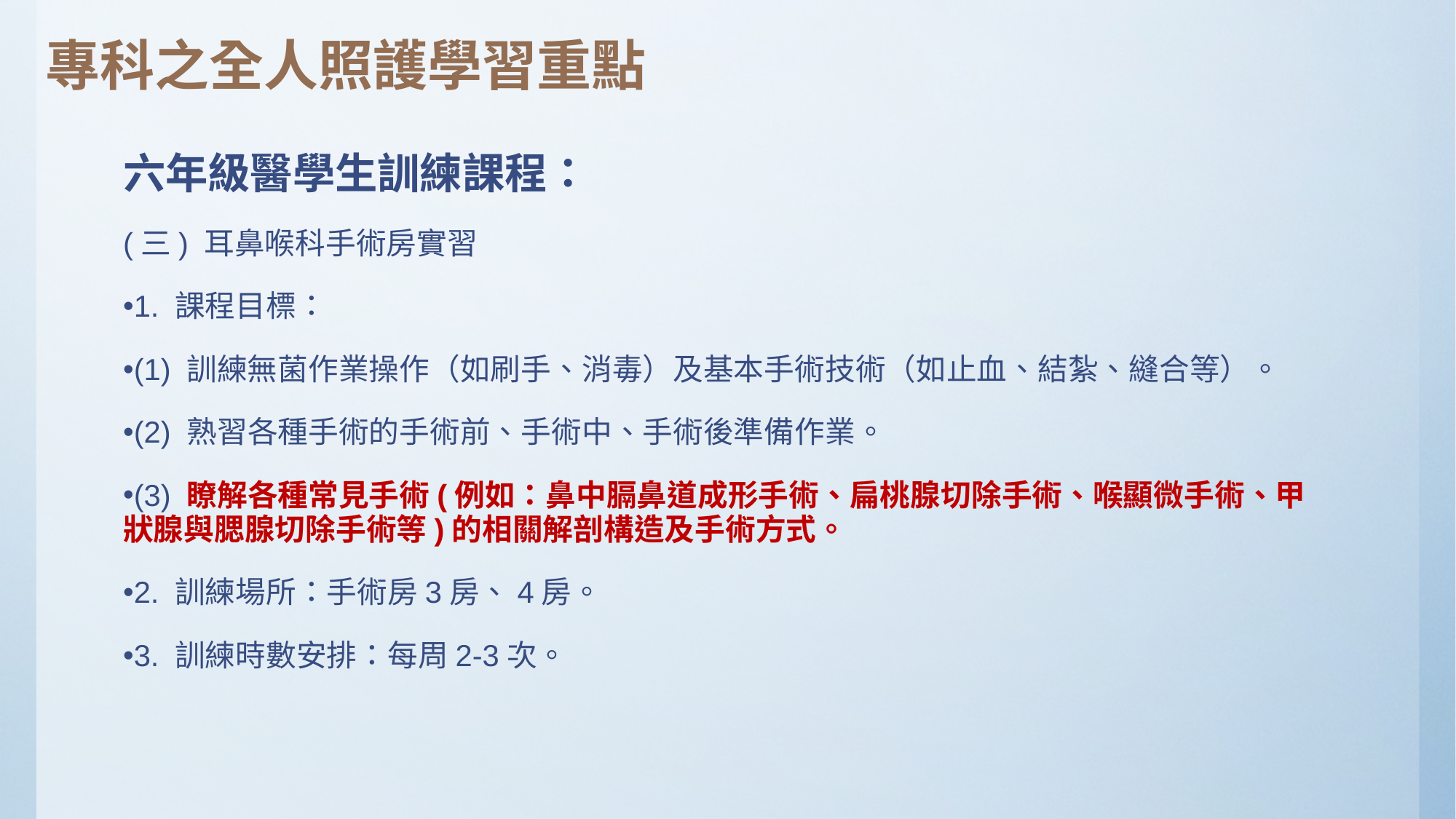

# 專科之全人照護學習重點
六年級醫學生訓練課程：
(三) 耳鼻喉科手術房實習
1. 課程目標：
(1) 訓練無菌作業操作（如刷手、消毒）及基本手術技術（如止血、結紮、縫合等）。
(2) 熟習各種手術的手術前、手術中、手術後準備作業。
(3) 瞭解各種常見手術(例如：鼻中膈鼻道成形手術、扁桃腺切除手術、喉顯微手術、甲狀腺與腮腺切除手術等)的相關解剖構造及手術方式。
2. 訓練場所：手術房3房、4房。
3. 訓練時數安排：每周2-3次。